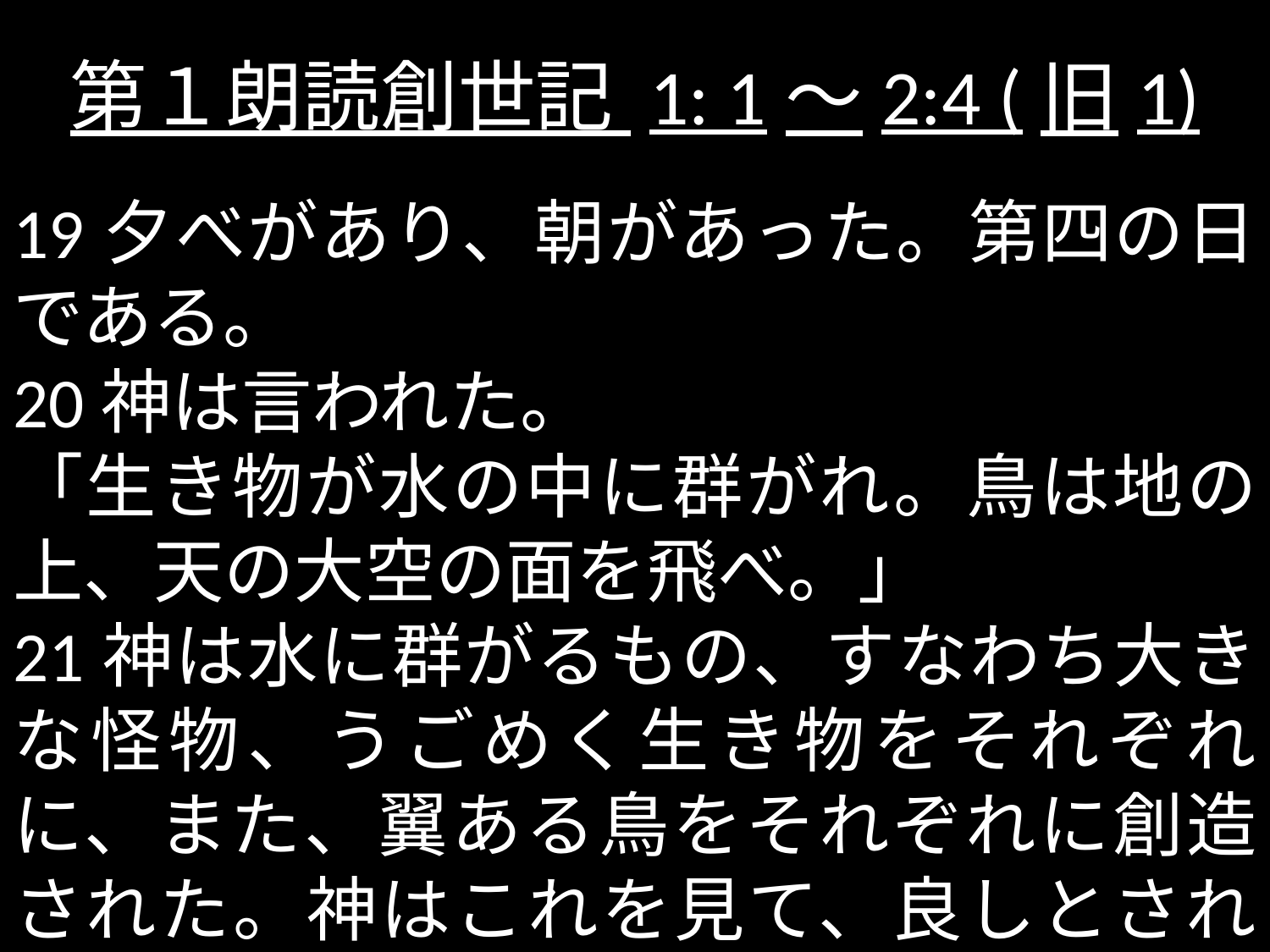

# 第１朗読創世記 1: 1～2:4 (旧1)
19夕べがあり、朝があった。第四の日である。
20神は言われた。
「生き物が水の中に群がれ。鳥は地の上、天の大空の面を飛べ。」
21神は水に群がるもの、すなわち大きな怪物、うごめく生き物をそれぞれに、また、翼ある鳥をそれぞれに創造された。神はこれを見て、良しとされた。